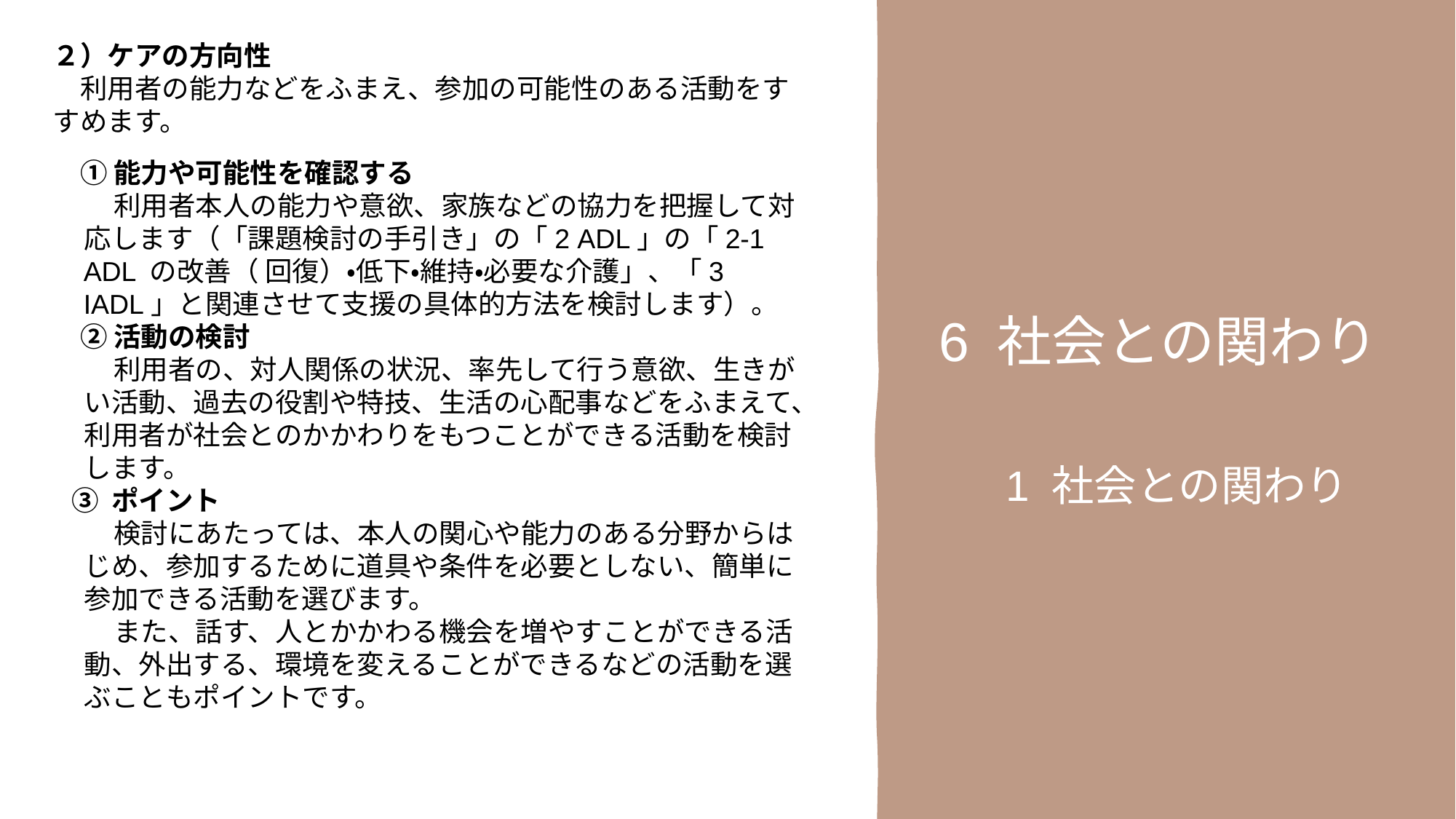

２）ケアの方向性
　利用者の能力などをふまえ、参加の可能性のある活動をすすめます。

　① 能力や可能性を確認する
　　 利用者本人の能力や意欲、家族などの協力を把握して対
    応します（「課題検討の手引き」の「2 ADL」の「2-1
    ADL の改善（ 回復）・低下・維持・必要な介護」、「3
    IADL」と関連させて支援の具体的方法を検討します）。
　② 活動の検討
　　 利用者の、対人関係の状況、率先して行う意欲、生きが
    い活動、過去の役割や特技、生活の心配事などをふまえて、
    利用者が社会とのかかわりをもつことができる活動を検討
    します。
   ③ ポイント
　　 検討にあたっては、本人の関心や能力のある分野からは
    じめ、参加するために道具や条件を必要としない、簡単に
    参加できる活動を選びます。
　　 また、話す、人とかかわる機会を増やすことができる活
    動、外出する、環境を変えることができるなどの活動を選
    ぶこともポイントです。
6 社会との関わり
　1 社会との関わり